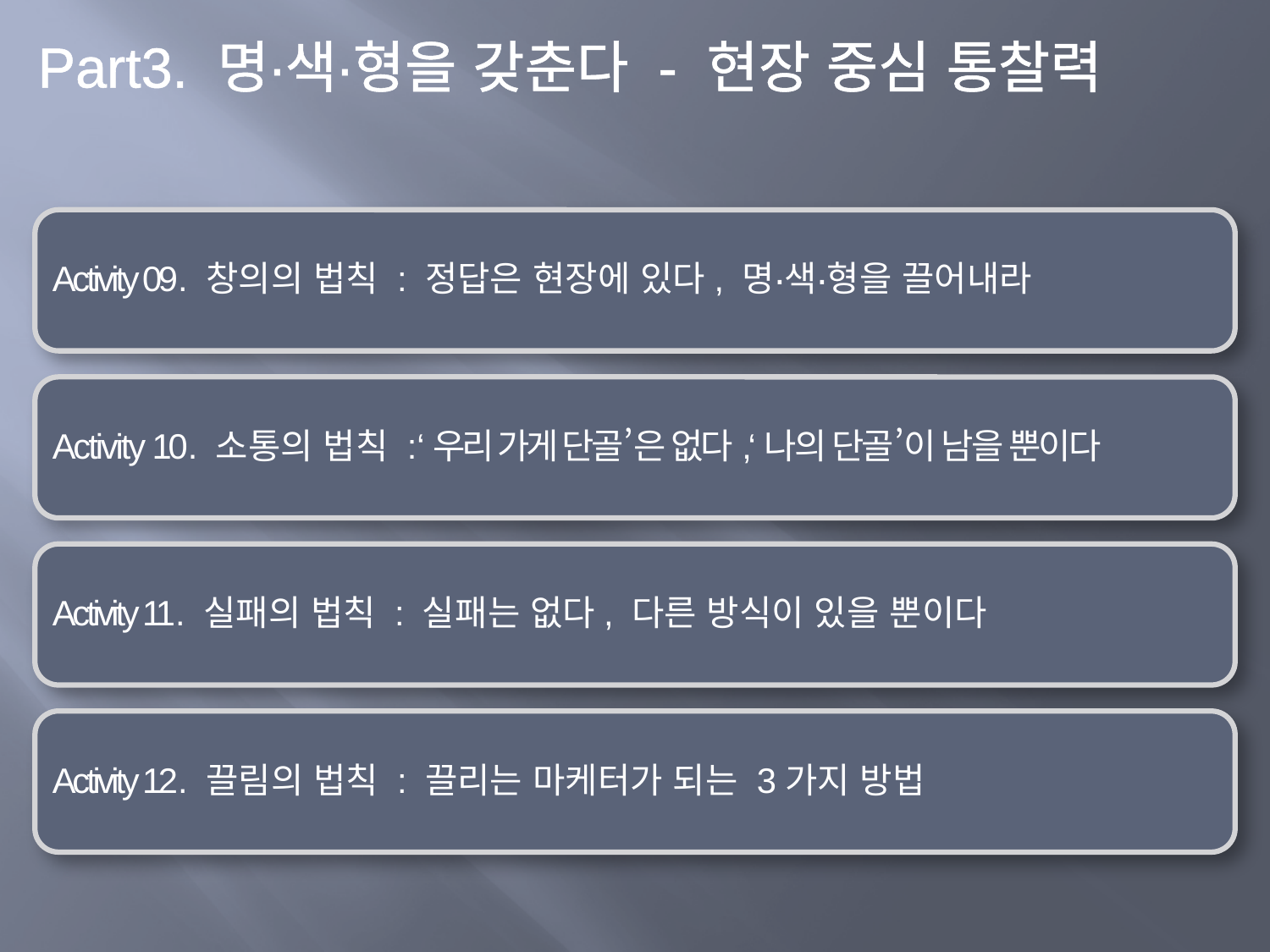

Part3. 명∙색∙형을 갖춘다 - 현장 중심 통찰력
Activity 09. 창의의 법칙 : 정답은 현장에 있다, 명∙색∙형을 끌어내라
Activity 10. 소통의 법칙 :‘우리 가게 단골’은 없다,‘나의 단골’이 남을 뿐이다
Activity 11. 실패의 법칙 : 실패는 없다, 다른 방식이 있을 뿐이다
Activity 12. 끌림의 법칙 : 끌리는 마케터가 되는 3가지 방법